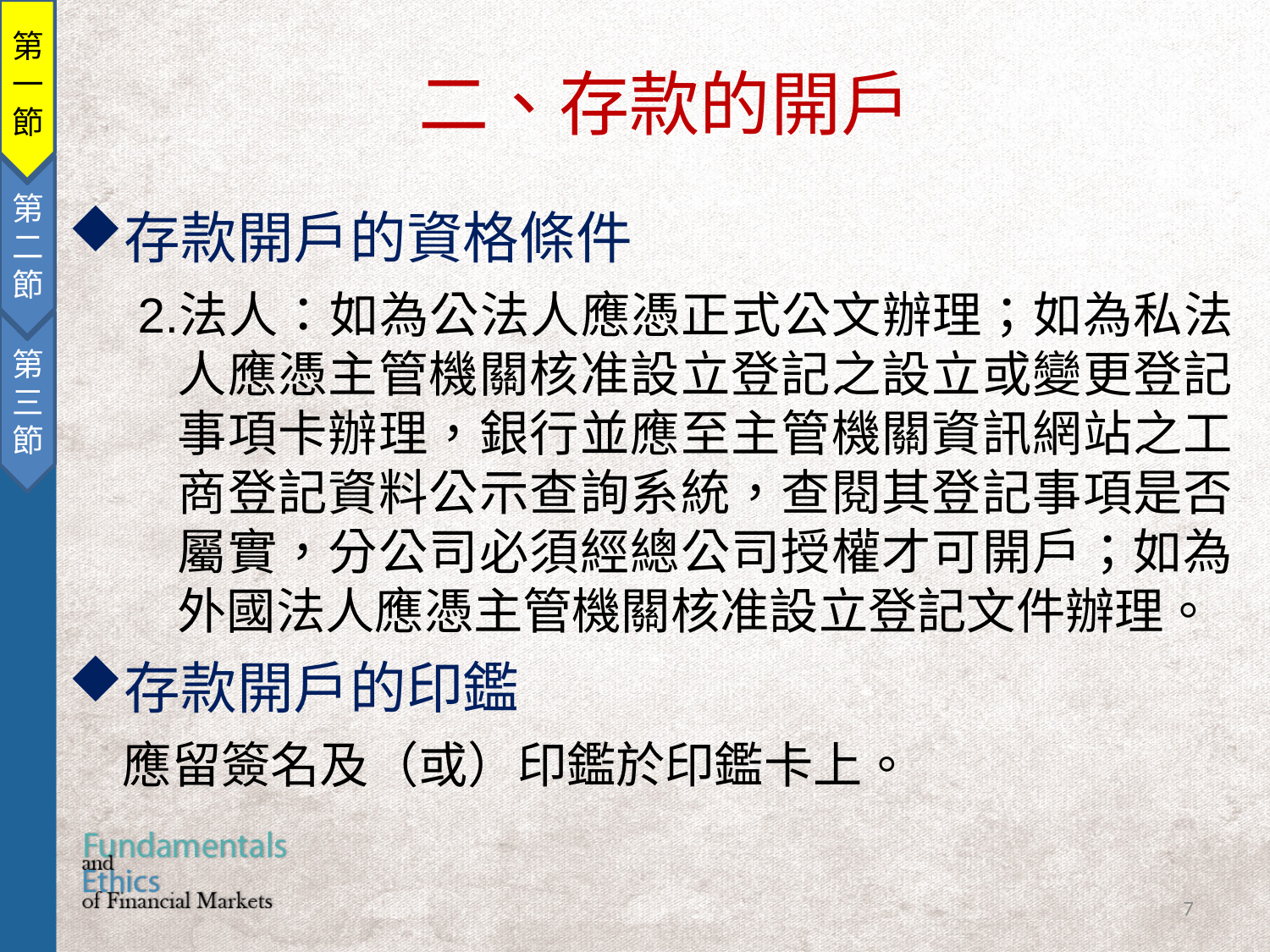

第一節
第二節
第三節
二、存款的開戶
存款開戶的資格條件
法人：如為公法人應憑正式公文辦理；如為私法人應憑主管機關核准設立登記之設立或變更登記事項卡辦理，銀行並應至主管機關資訊網站之工商登記資料公示查詢系統，查閱其登記事項是否屬實，分公司必須經總公司授權才可開戶；如為外國法人應憑主管機關核准設立登記文件辦理。
存款開戶的印鑑
應留簽名及（或）印鑑於印鑑卡上。

7